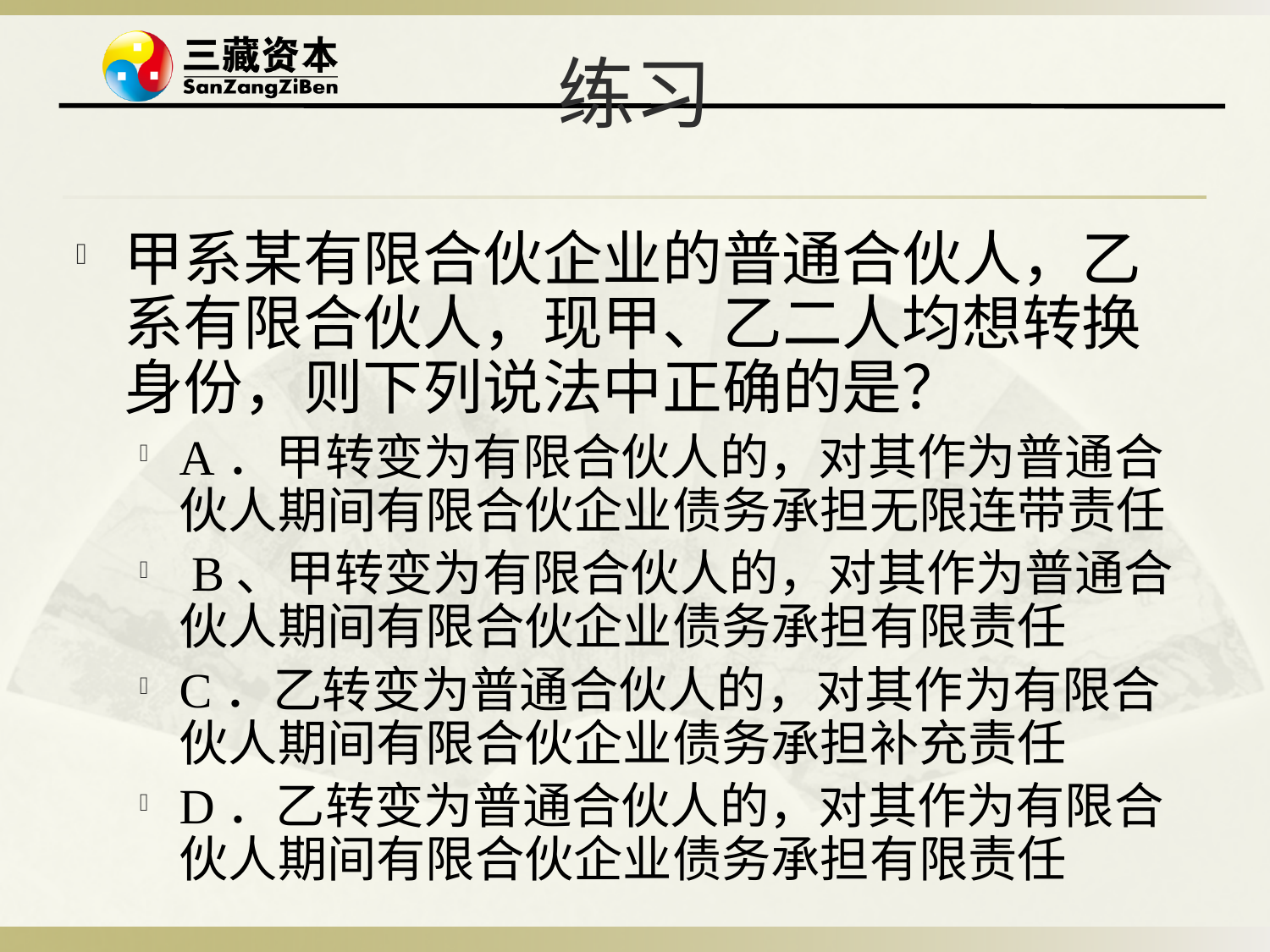

# 练习
甲系某有限合伙企业的普通合伙人，乙系有限合伙人，现甲、乙二人均想转换身份，则下列说法中正确的是？
A．甲转变为有限合伙人的，对其作为普通合伙人期间有限合伙企业债务承担无限连带责任
 B、甲转变为有限合伙人的，对其作为普通合伙人期间有限合伙企业债务承担有限责任
C．乙转变为普通合伙人的，对其作为有限合伙人期间有限合伙企业债务承担补充责任
D．乙转变为普通合伙人的，对其作为有限合伙人期间有限合伙企业债务承担有限责任